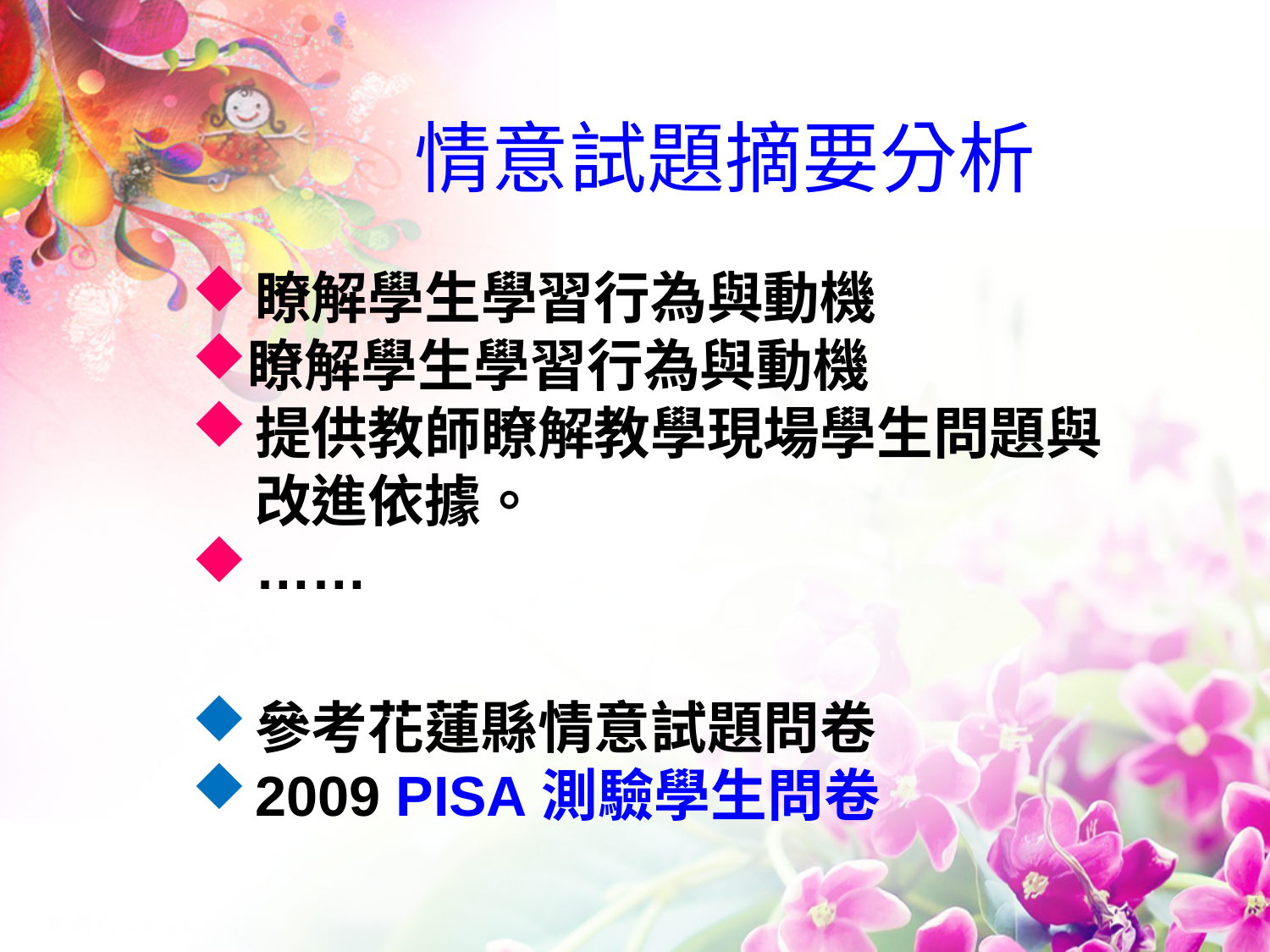

# 情意試題摘要分析
瞭解學生學習行為與動機
瞭解學生學習行為與動機
提供教師瞭解教學現場學生問題與改進依據。
……
參考花蓮縣情意試題問卷
2009 PISA測驗學生問卷